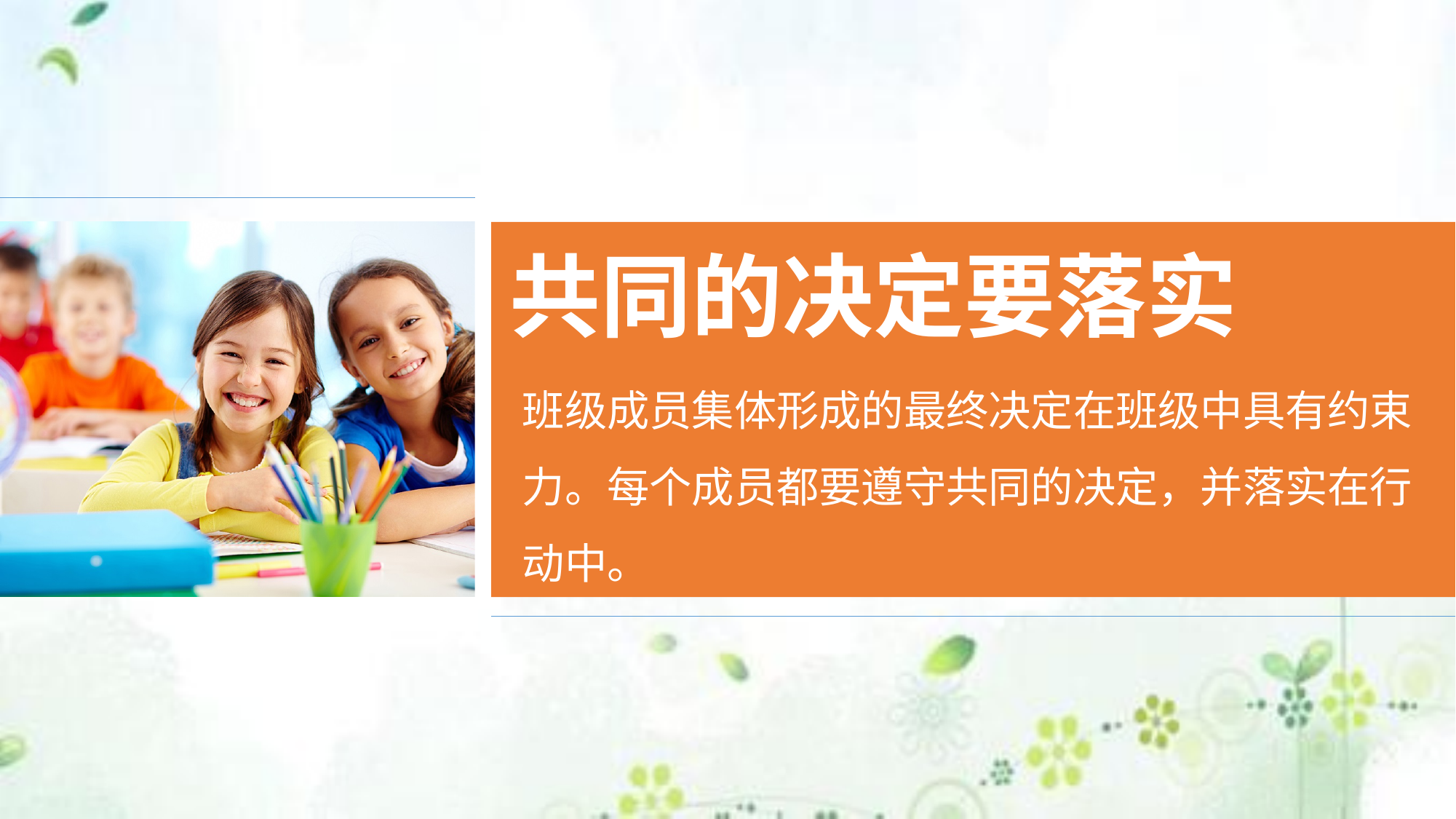

共同的决定要落实
班级成员集体形成的最终决定在班级中具有约束力。每个成员都要遵守共同的决定，并落实在行动中。